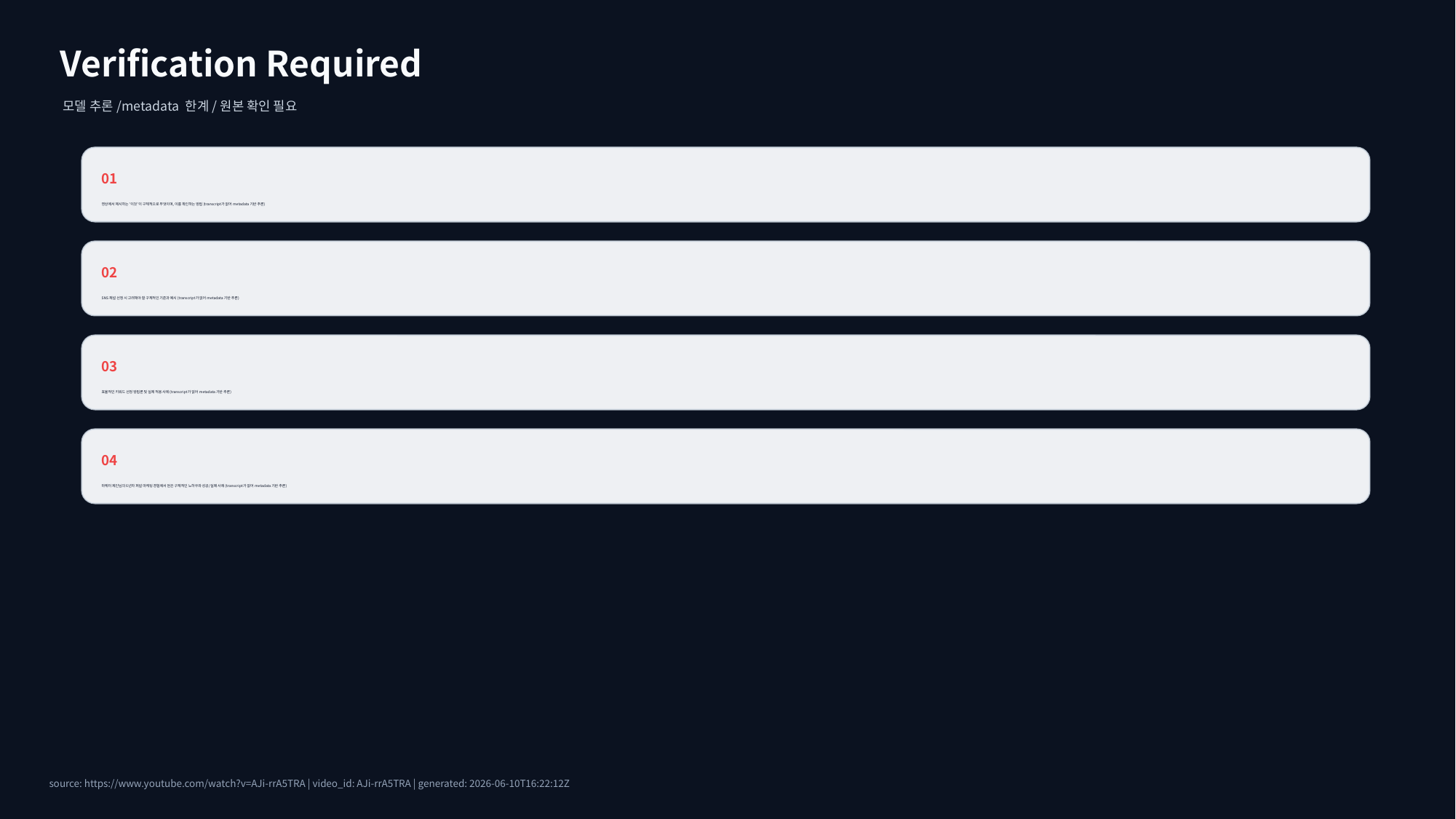

Verification Required
모델 추론/metadata 한계/원본 확인 필요

01
영상에서 제시하는 '이것'이 구체적으로 무엇이며, 이를 확인하는 방법 (transcript가 없어 metadata 기반 추론)

02
SNS 채널 선정 시 고려해야 할 구체적인 기준과 예시 (transcript가 없어 metadata 기반 추론)

03
효율적인 키워드 선정 방법론 및 실제 적용 사례 (transcript가 없어 metadata 기반 추론)

04
마케터 제인님의 6년차 퍼널 마케팅 경험에서 얻은 구체적인 노하우와 성공/실패 사례 (transcript가 없어 metadata 기반 추론)
source: https://www.youtube.com/watch?v=AJi-rrA5TRA | video_id: AJi-rrA5TRA | generated: 2026-06-10T16:22:12Z